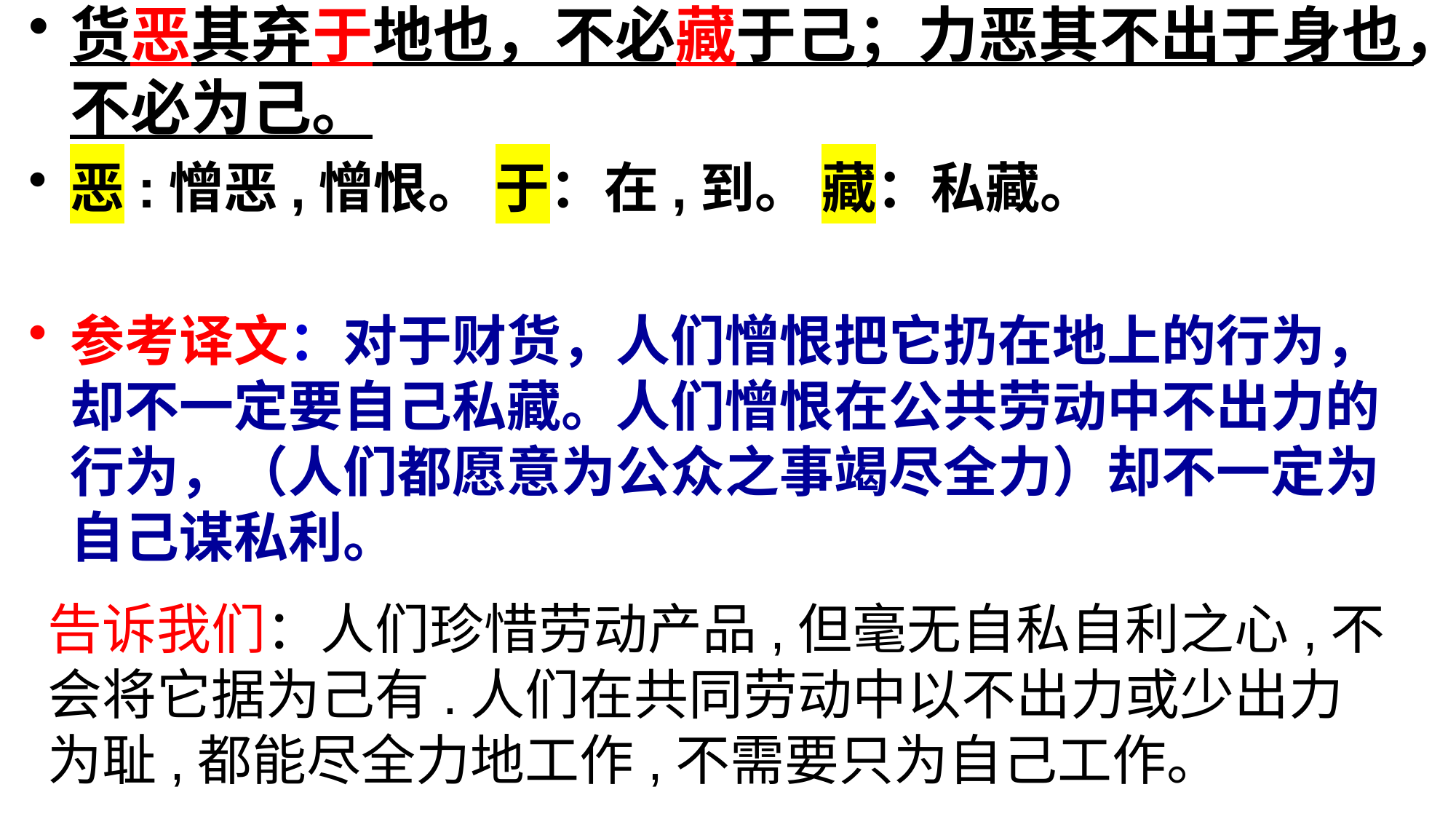

货恶其弃于地也，不必藏于己；力恶其不出于身也，不必为己。
恶:憎恶,憎恨。 于：在,到。 藏：私藏。

参考译文：对于财货，人们憎恨把它扔在地上的行为，却不一定要自己私藏。人们憎恨在公共劳动中不出力的行为，（人们都愿意为公众之事竭尽全力）却不一定为自己谋私利。
告诉我们：人们珍惜劳动产品,但毫无自私自利之心,不会将它据为己有.人们在共同劳动中以不出力或少出力为耻,都能尽全力地工作,不需要只为自己工作。